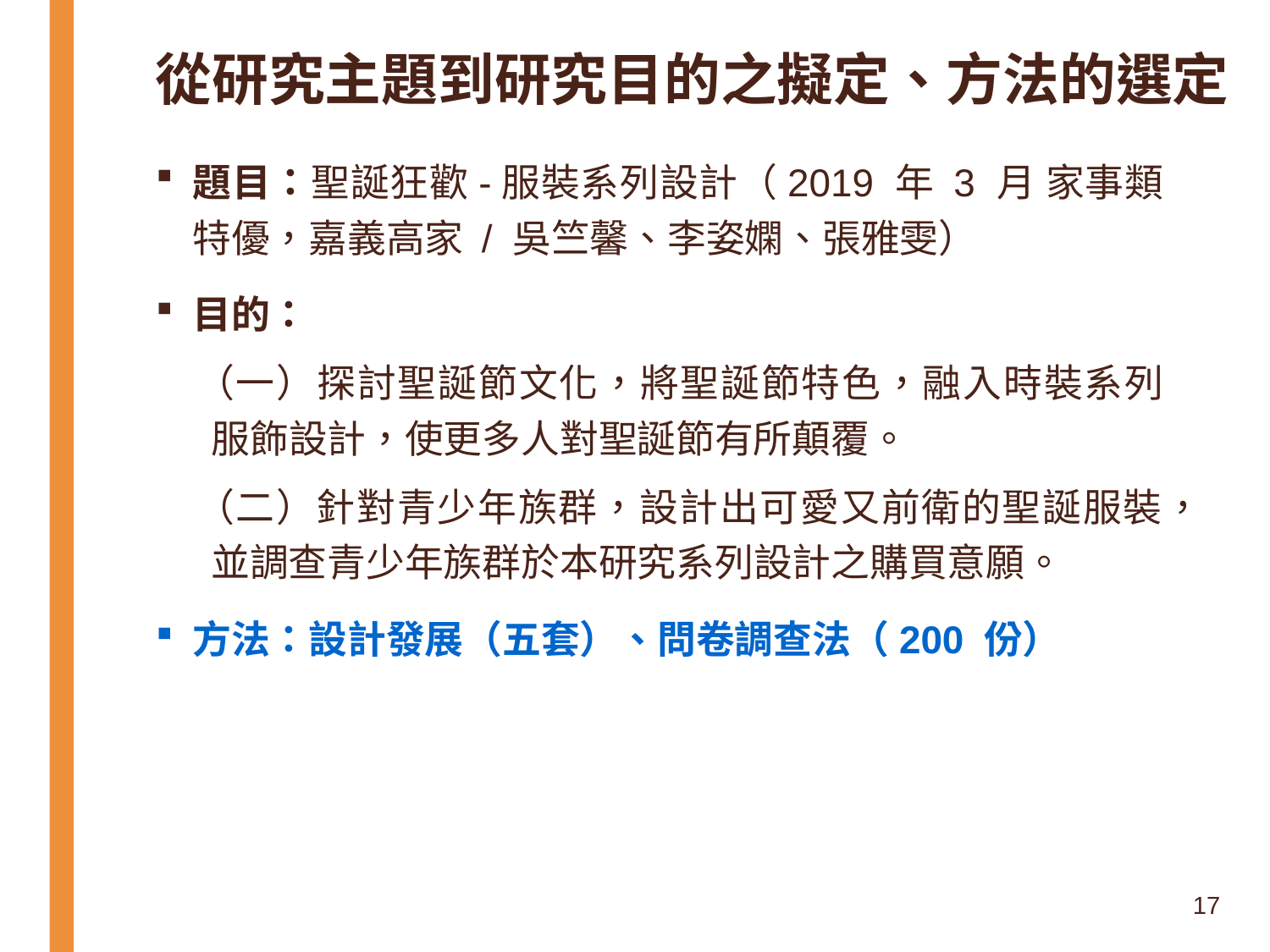

# 從研究主題到研究目的之擬定、方法的選定
題目：聖誕狂歡-服裝系列設計（2019 年 3 月 家事類特優，嘉義高家 / 吳竺馨、李姿嫻、張雅雯）
目的：
（一）探討聖誕節文化，將聖誕節特色，融入時裝系列服飾設計，使更多人對聖誕節有所顛覆。
（二）針對青少年族群，設計出可愛又前衛的聖誕服裝，並調查青少年族群於本研究系列設計之購買意願。
方法：設計發展（五套）、問卷調查法（200 份）
17